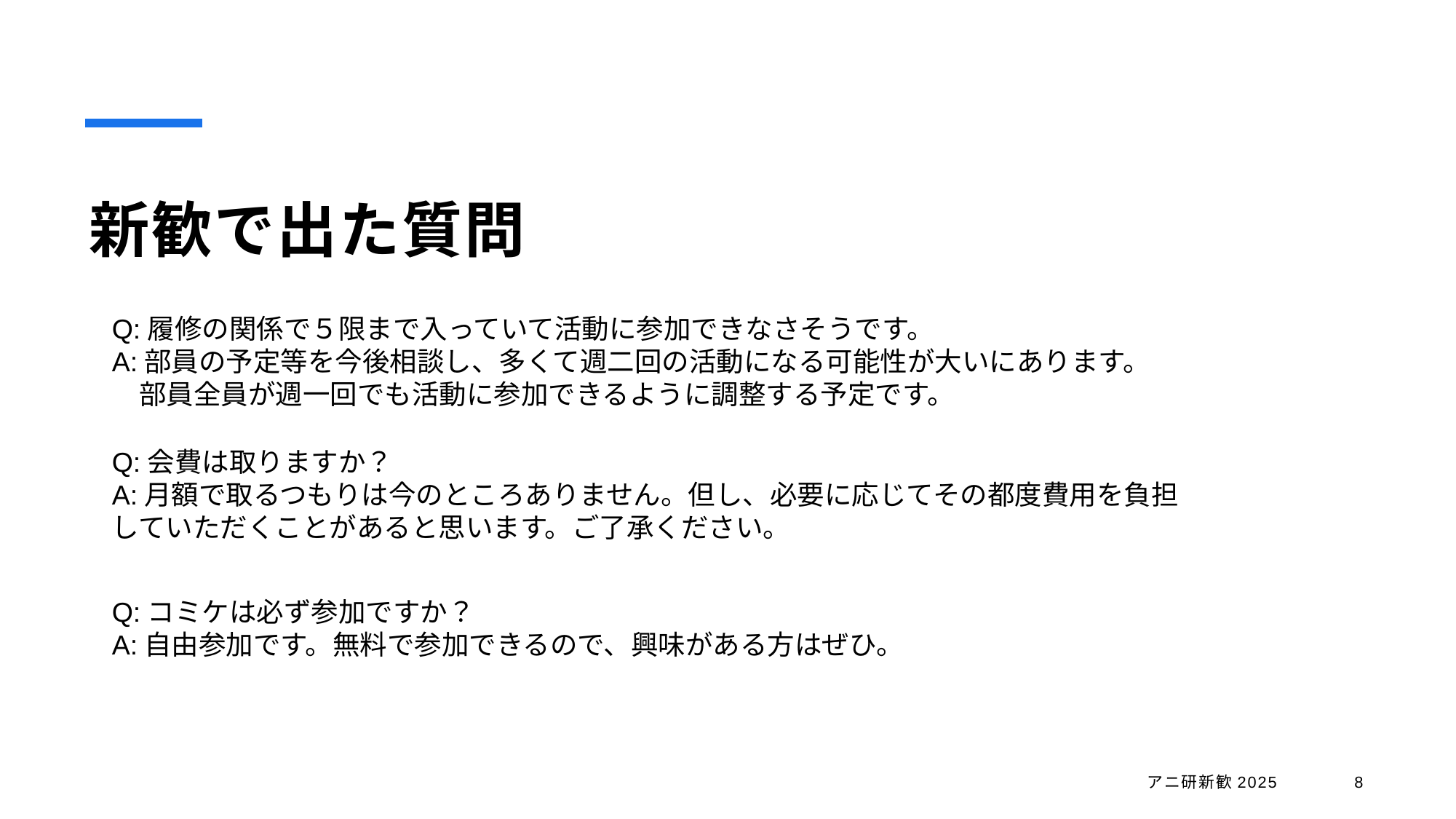

# 新歓で出た質問
Q:履修の関係で５限まで入っていて活動に参加できなさそうです。
A:部員の予定等を今後相談し、多くて週二回の活動になる可能性が大いにあります。
　部員全員が週一回でも活動に参加できるように調整する予定です。
Q:会費は取りますか？
A:月額で取るつもりは今のところありません。但し、必要に応じてその都度費用を負担していただくことがあると思います。ご了承ください。
Q:コミケは必ず参加ですか？
A:自由参加です。無料で参加できるので、興味がある方はぜひ。
アニ研新歓2025
8